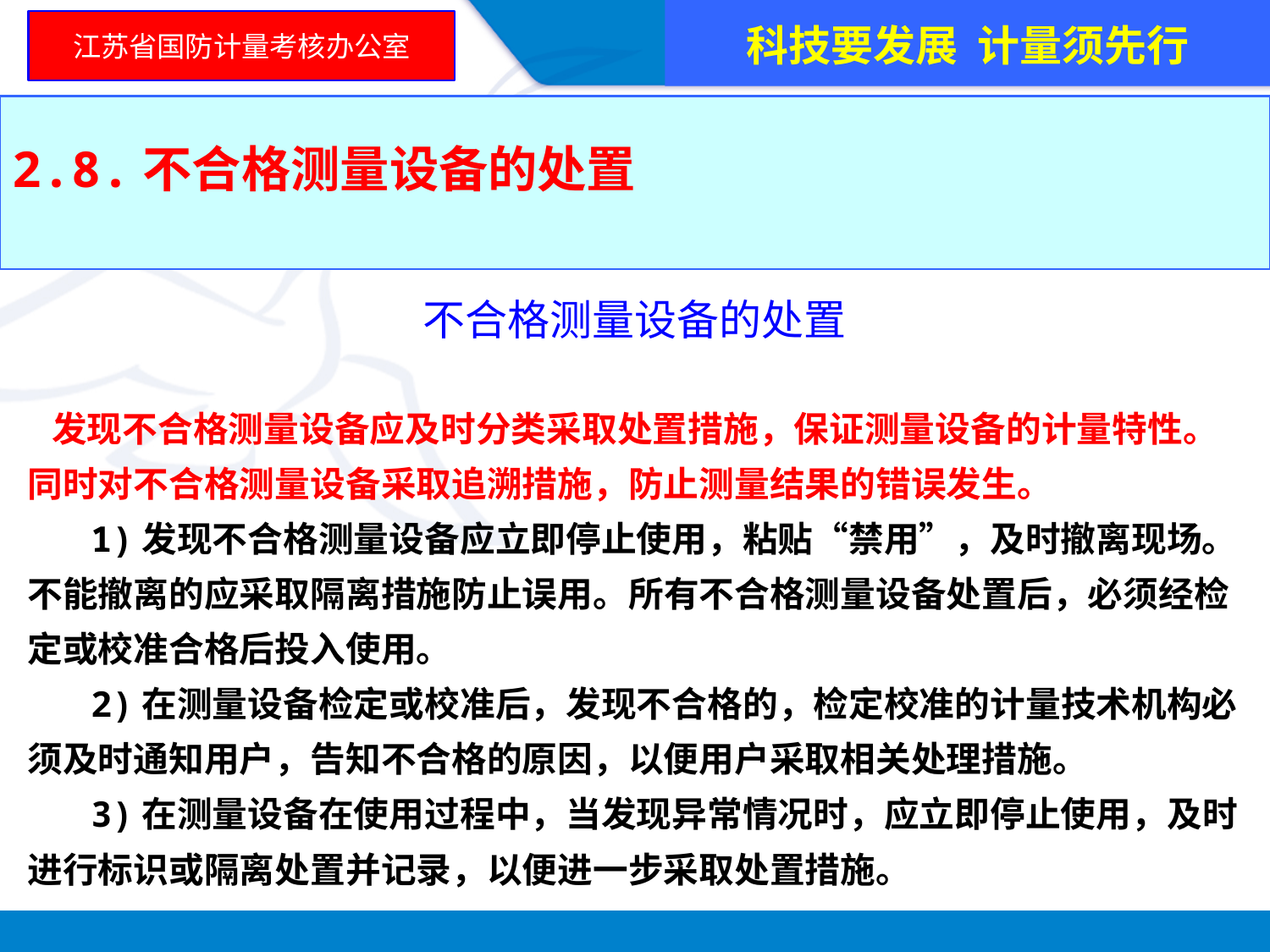

科技要发展  计量须先行
江苏省国防计量考核办公室
2.8.不合格测量设备的处置

不合格测量设备的处置

  发现不合格测量设备应及时分类采取处置措施，保证测量设备的计量特性。同时对不合格测量设备采取追溯措施，防止测量结果的错误发生。
   1)发现不合格测量设备应立即停止使用，粘贴“禁用”，及时撤离现场。不能撤离的应采取隔离措施防止误用。所有不合格测量设备处置后，必须经检定或校准合格后投入使用。
   2)在测量设备检定或校准后，发现不合格的，检定校准的计量技术机构必须及时通知用户，告知不合格的原因，以便用户采取相关处理措施。
   3)在测量设备在使用过程中，当发现异常情况时，应立即停止使用，及时进行标识或隔离处置并记录，以便进一步采取处置措施。